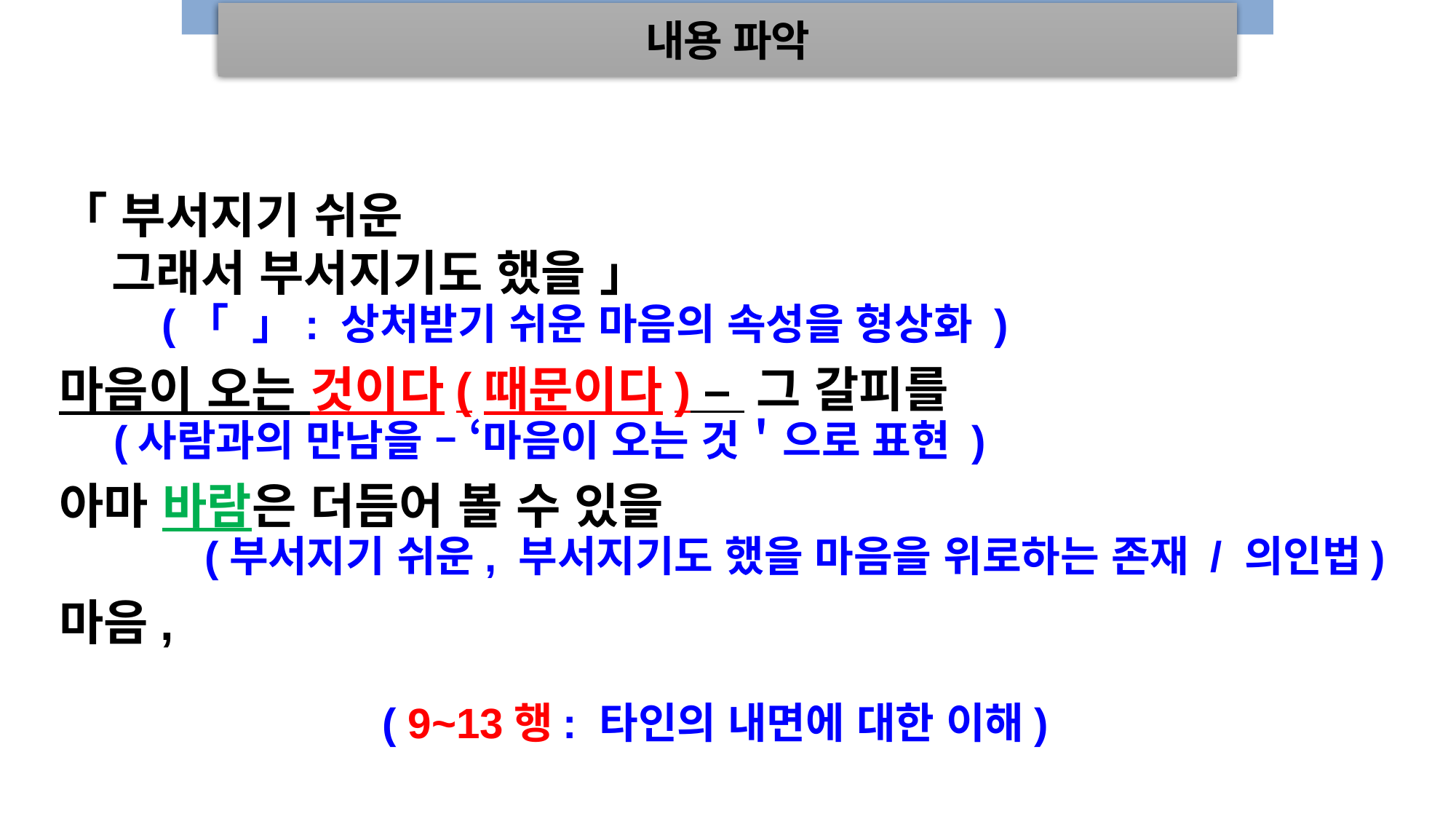

내용 파악

「 부서지기 쉬운
   그래서 부서지기도 했을 」

마음이 오는 것이다(때문이다) – 그 갈피를

아마 바람은 더듬어 볼 수 있을

마음,
(「  」: 상처받기 쉬운 마음의 속성을 형상화 )

(사람과의 만남을 – ‘마음이 오는 것＇으로 표현 )
(부서지기 쉬운, 부서지기도 했을 마음을 위로하는 존재 / 의인법)
( 9~13행: 타인의 내면에 대한 이해)